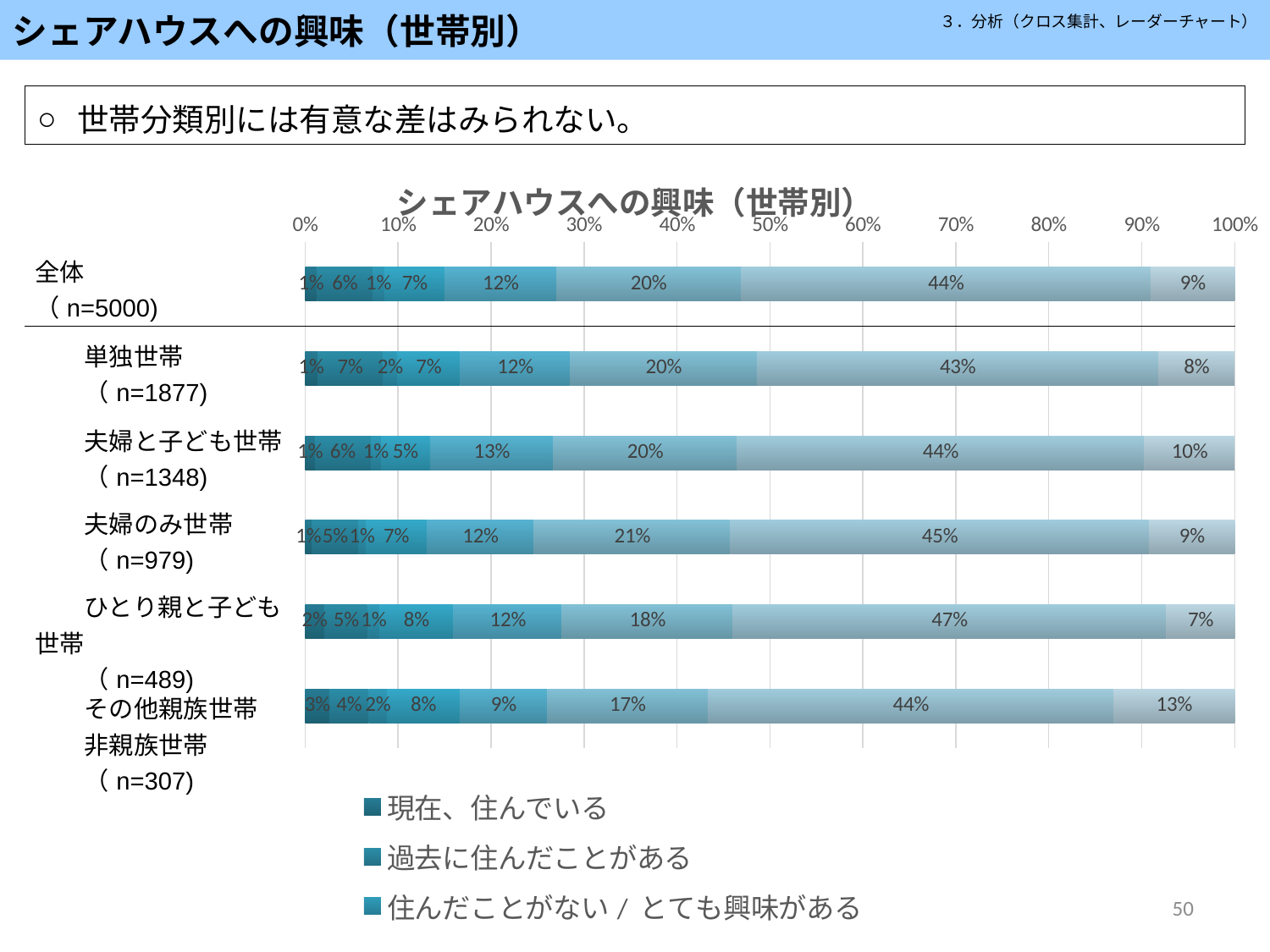

シェアハウスへの興味（世帯別）
３．分析（クロス集計、レーダーチャート）
世帯分類別には有意な差はみられない。

### Chart: シェアハウスへの興味（世帯別）

| Category | 現在、住んでいる | 過去に住んだことがある | 住んだことがない/ | 住んだことがない/ | 住んだことがない/ | 住んだことがない/ | 住んだことがない/ | 住んだことがない/ |
|---|---|---|---|---|---|---|---|---|
| 全体 | 0.0128 | 0.0596 | 0.0128 | 0.065 | 0.12 | 0.1986 | 0.441 | 0.0902 |
| 単独世帯
（N=1877) | 0.013319126265316995 | 0.07032498668087374 | 0.015450186467767715 | 0.06766116142781034 | 0.11827384123601492 | 0.20085242408098028 | 0.4320724560468833 | 0.08204581779435269 |
| 夫婦と子ども世帯
（N=1348) | 0.010385756676557863 | 0.06008902077151335 | 0.01112759643916914 | 0.052670623145400594 | 0.1327893175074184 | 0.19732937685459942 | 0.4384272997032641 | 0.09718100890207715 |
| 夫婦のみ世帯
（N=979) | 0.007150153217568948 | 0.05005107252298264 | 0.008171603677221655 | 0.06537282941777324 | 0.11542390194075587 | 0.21144024514811033 | 0.45045965270684374 | 0.09193054136874361 |
| ひとり親と子ども世帯
（N=489) | 0.02044989775051125 | 0.04703476482617587 | 0.012269938650306749 | 0.07975460122699386 | 0.1165644171779141 | 0.18404907975460122 | 0.4662576687116564 | 0.0736196319018405 |
| その他親族世帯
非親族世帯
（N=307) | 0.026058631921824105 | 0.04234527687296417 | 0.019543973941368076 | 0.0781758957654723 | 0.09446254071661238 | 0.17263843648208468 | 0.4364820846905538 | 0.13029315960912052 |
| 全体 （n=5000) |
| --- |
| 単独世帯 　　（n=1877) |
| 夫婦と子ども世帯 　　（n=1348) |
| 夫婦のみ世帯 　　（n=979) |
| ひとり親と子ども世帯 　　（n=489) |
| その他親族世帯 　　非親族世帯 　　（n=307) |
50